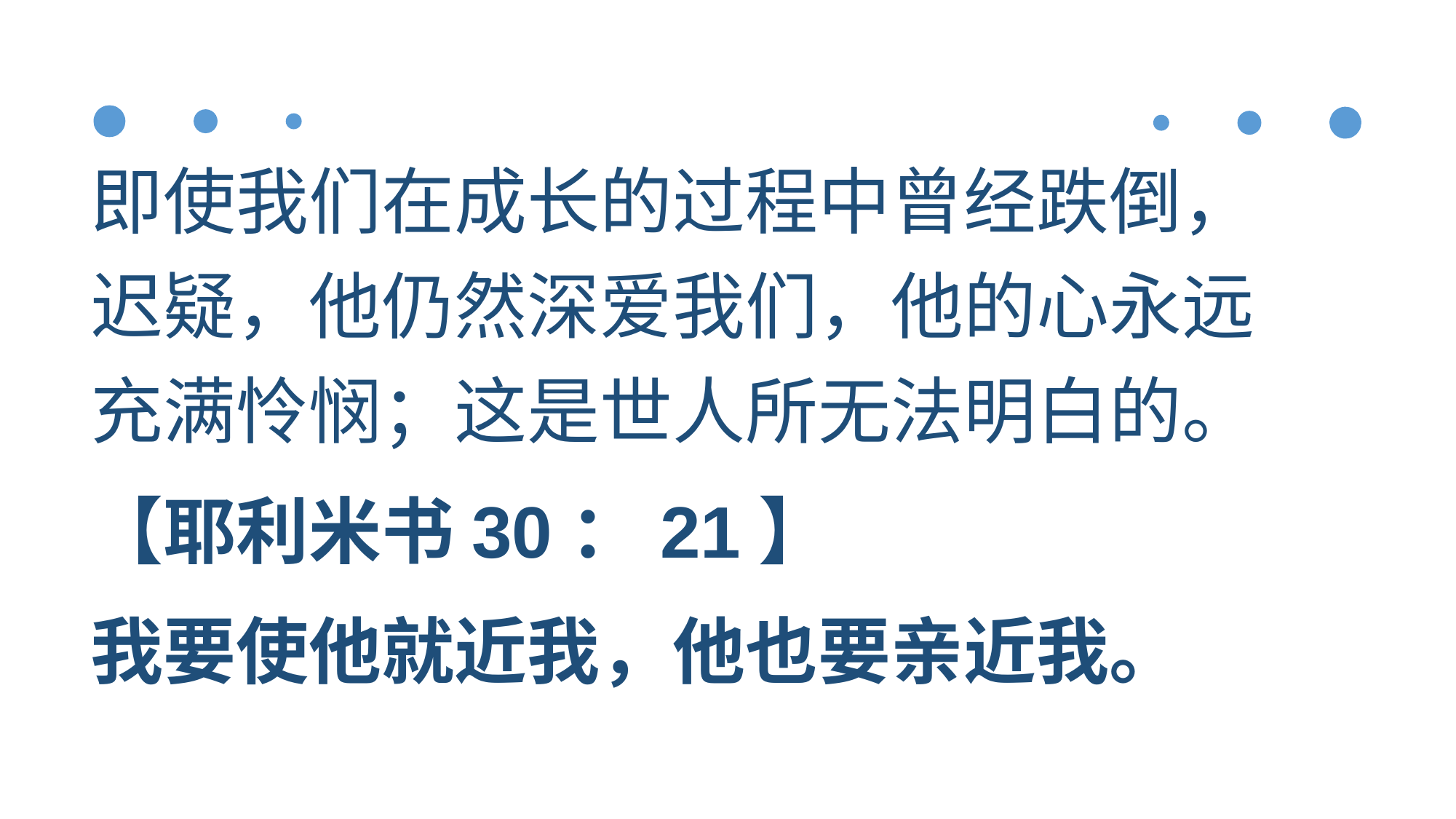

即使我们在成长的过程中曾经跌倒，迟疑，他仍然深爱我们，他的心永远充满怜悯；这是世人所无法明白的。
【耶利米书30：21】
我要使他就近我，他也要亲近我。